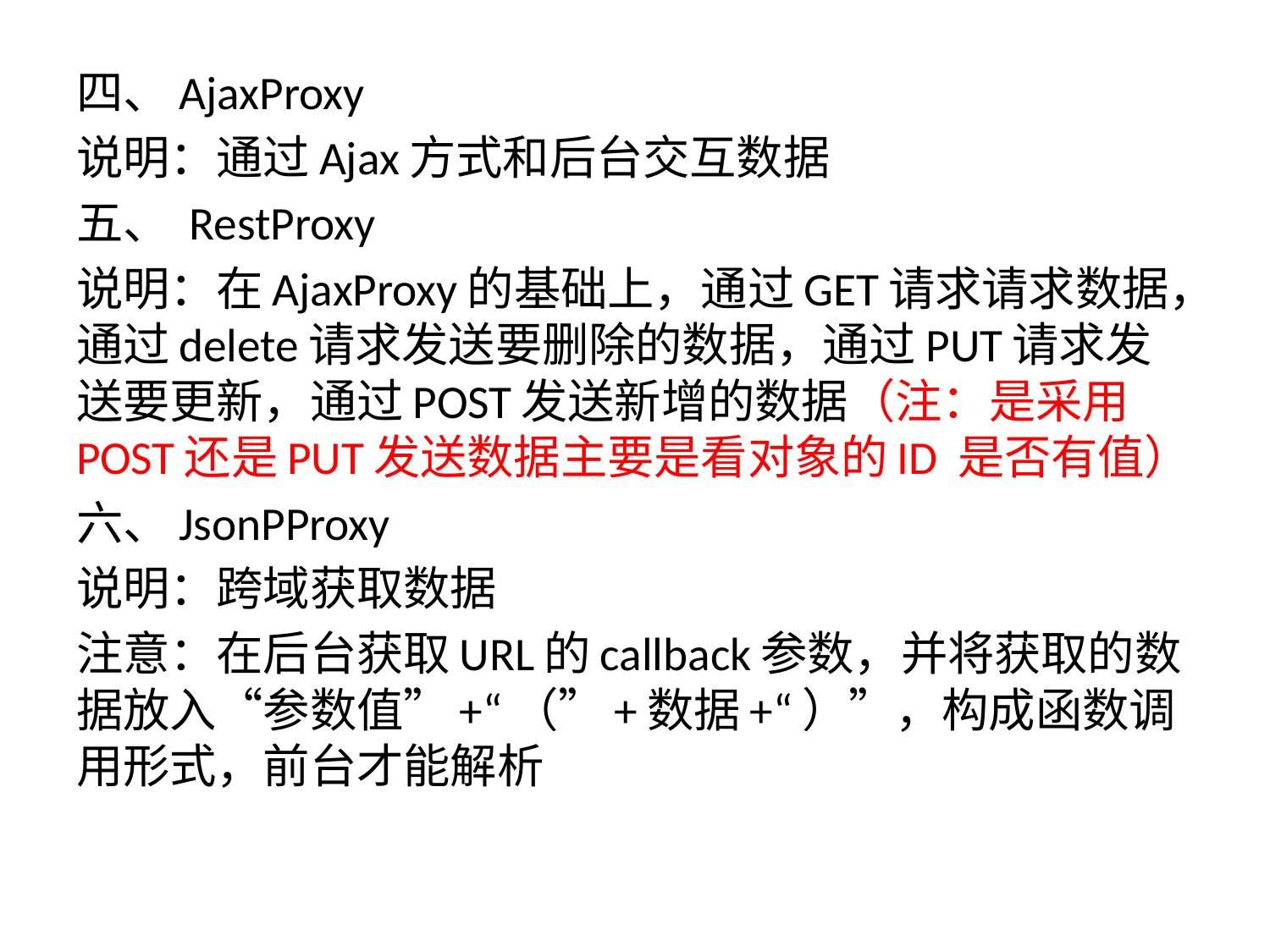

四、AjaxProxy
说明：通过Ajax方式和后台交互数据
五、 RestProxy
说明：在AjaxProxy的基础上，通过GET请求请求数据，通过delete请求发送要删除的数据，通过PUT请求发送要更新，通过POST发送新增的数据（注：是采用POST还是PUT发送数据主要是看对象的ID 是否有值）
六、JsonPProxy
说明：跨域获取数据
注意：在后台获取URL的callback参数，并将获取的数据放入“参数值”+“（”+数据+“）”，构成函数调用形式，前台才能解析